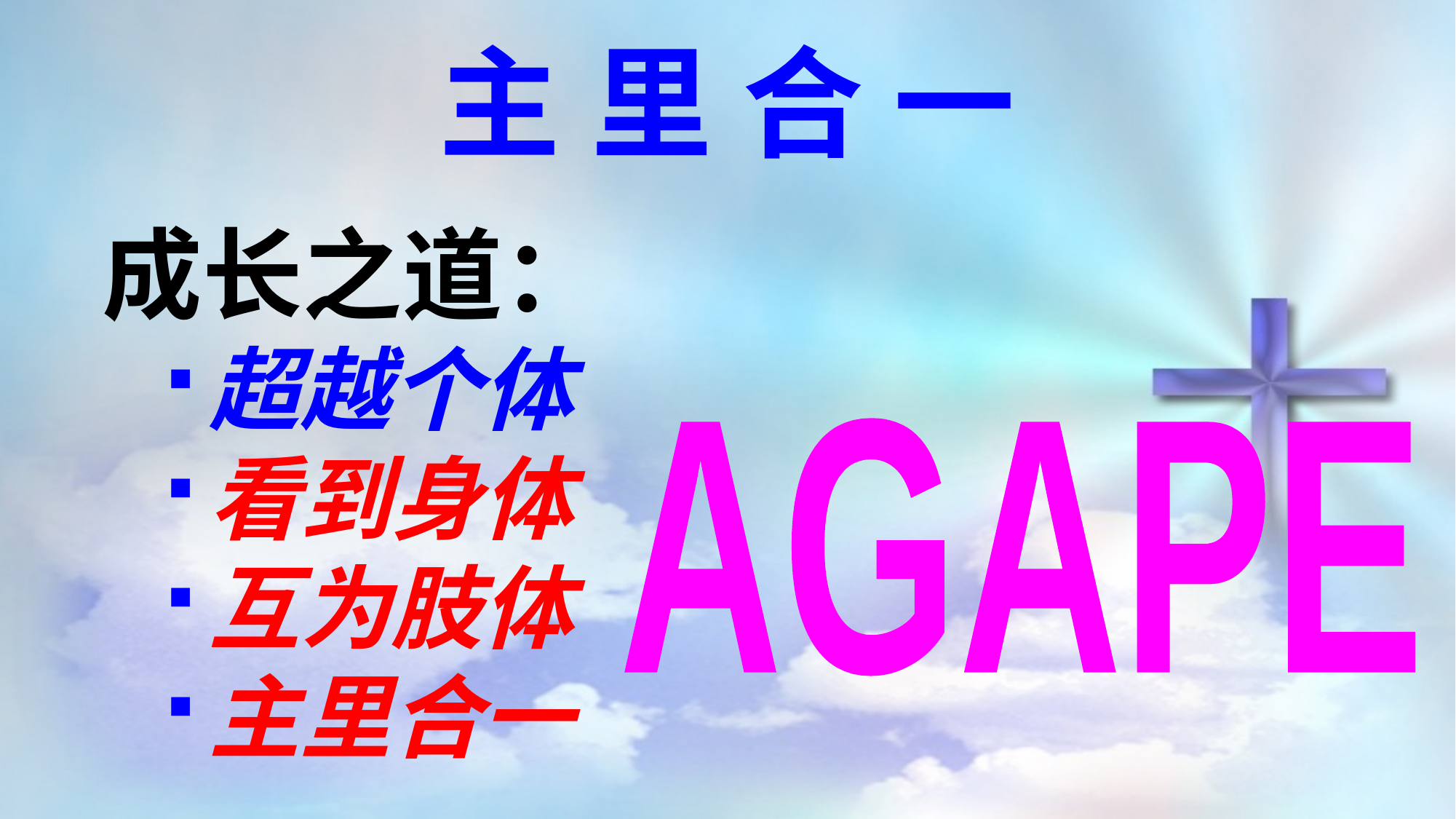

主里合一
成长之道：
超越个体
看到身体
互为肢体
主里合一

AGAPE